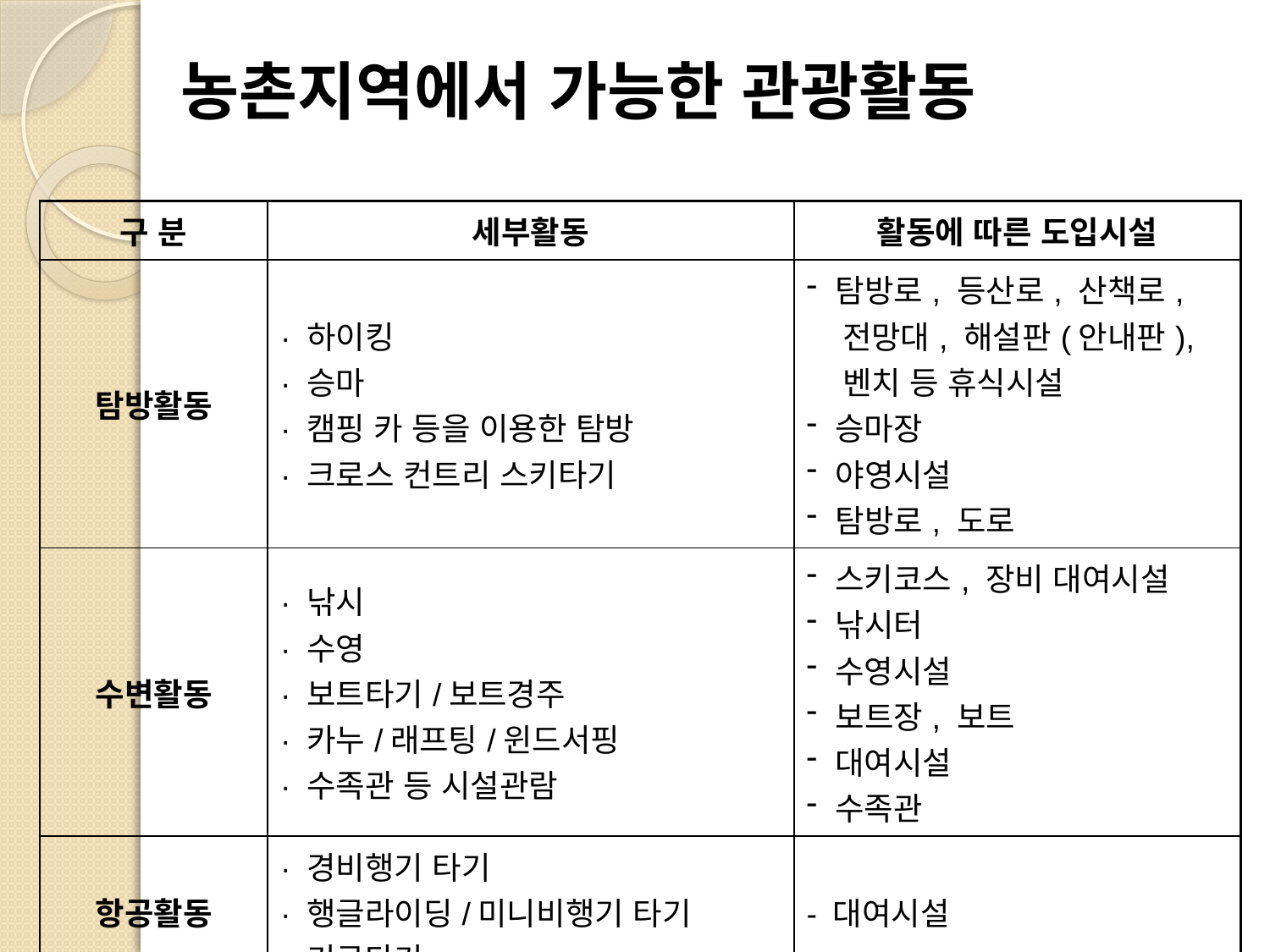

# 농촌지역에서 가능한 관광활동
| 구 분 | 세부활동 | 활동에 따른 도입시설 |
| --- | --- | --- |
| 탐방활동 | · 하이킹 · 승마 · 캠핑 카 등을 이용한 탐방 · 크로스 컨트리 스키타기 | 탐방로, 등산로, 산책로, 전망대, 해설판(안내판), 벤치 등 휴식시설 승마장 야영시설 탐방로, 도로 |
| 수변활동 | · 낚시 · 수영 · 보트타기/보트경주 · 카누/래프팅/윈드서핑 · 수족관 등 시설관람 | 스키코스, 장비 대여시설 낚시터 수영시설 보트장, 보트 대여시설 수족관 |
| 항공활동 | · 경비행기 타기 · 행글라이딩/미니비행기 타기 · 기구타기 | - 대여시설 |